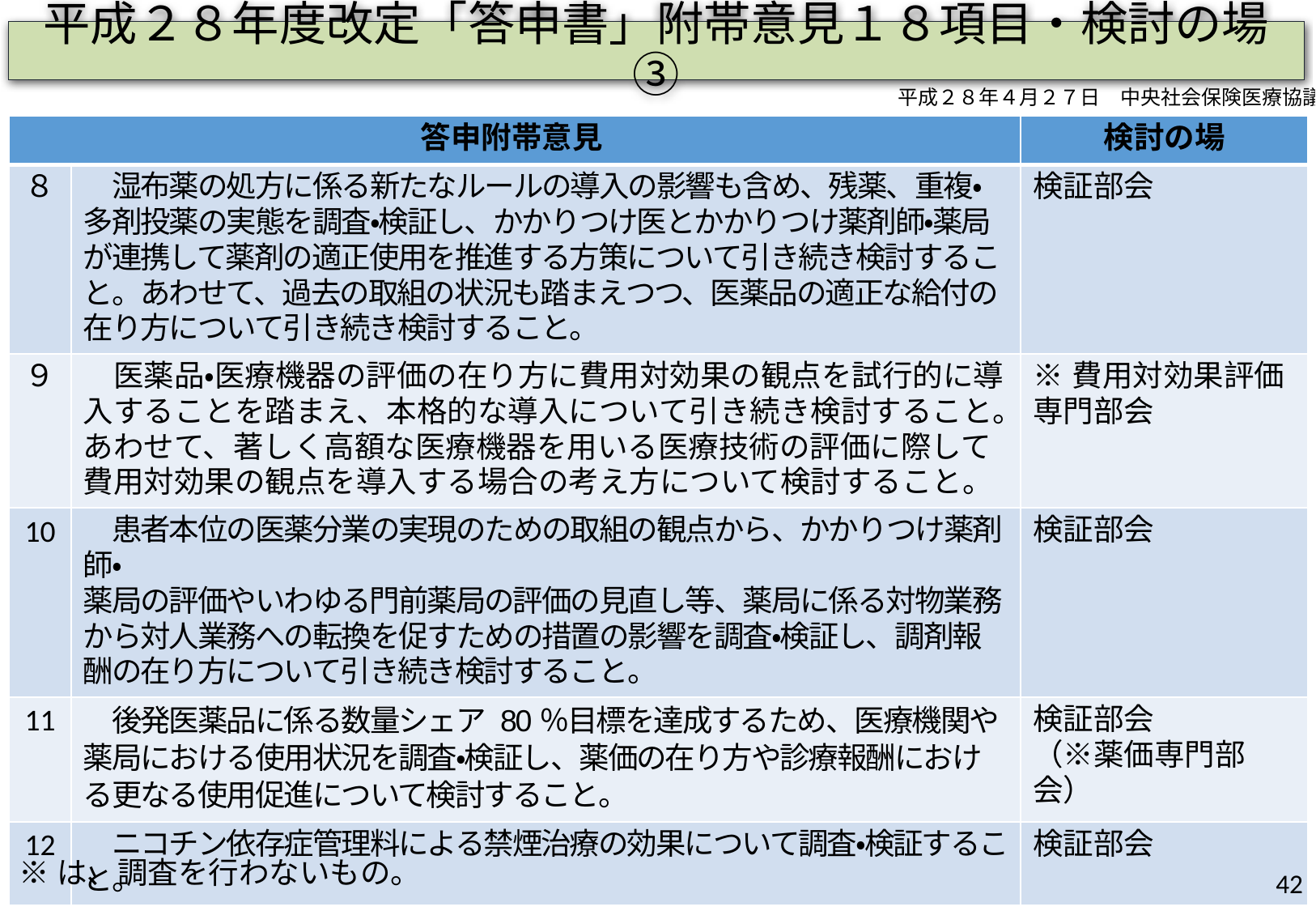

# 平成２８年度改定「答申書」附帯意見１８項目・検討の場③
平成２８年４月２７日　中央社会保険医療協議会
| 答申附帯意見 |  | 検討の場 |
| --- | --- | --- |
| ８ | 湿布薬の処方に係る新たなルールの導入の影響も含め、残薬、重複・多剤投薬の実態を調査・検証し、かかりつけ医とかかりつけ薬剤師・薬局が連携して薬剤の適正使用を推進する方策について引き続き検討すること。あわせて、過去の取組の状況も踏まえつつ、医薬品の適正な給付の在り方について引き続き検討すること。 | 検証部会 |
| ９ | 医薬品・医療機器の評価の在り方に費用対効果の観点を試行的に導入することを踏まえ、本格的な導入について引き続き検討すること。あわせて、著しく高額な医療機器を用いる医療技術の評価に際して費用対効果の観点を導入する場合の考え方について検討すること。 | ※費用対効果評価 専門部会 |
| 10 | 患者本位の医薬分業の実現のための取組の観点から、かかりつけ薬剤師・ 薬局の評価やいわゆる門前薬局の評価の見直し等、薬局に係る対物業務から対人業務への転換を促すための措置の影響を調査・検証し、調剤報酬の在り方について引き続き検討すること。 | 検証部会 |
| 11 | 後発医薬品に係る数量シェア 80％目標を達成するため、医療機関や薬局における使用状況を調査・検証し、薬価の在り方や診療報酬における更なる使用促進について検討すること。 | 検証部会 （※薬価専門部会） |
| 12 | ニコチン依存症管理料による禁煙治療の効果について調査・検証すること。 | 検証部会 |
※は、調査を行わないもの。
42